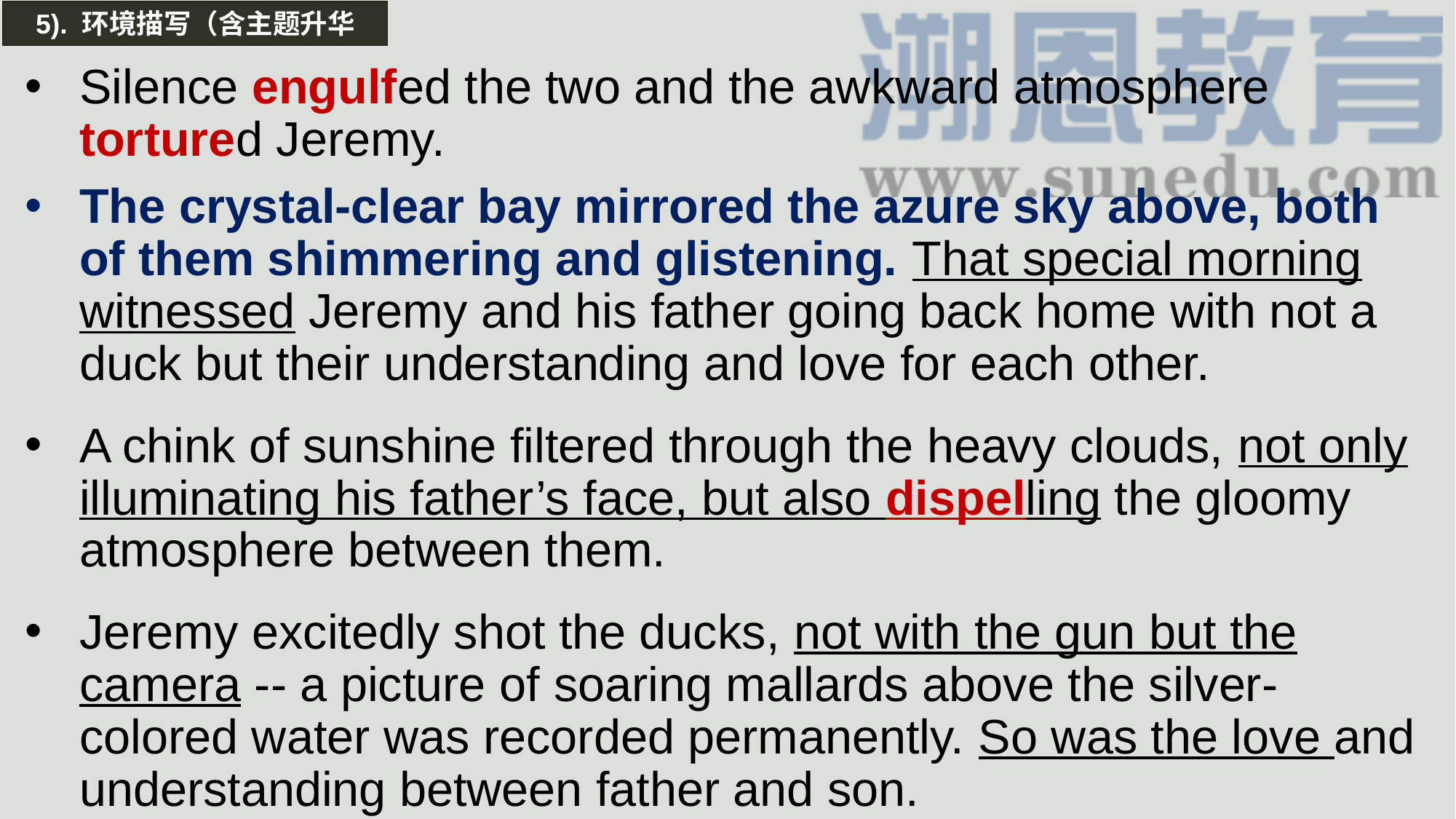

5). 环境描写（含主题升华
Silence engulfed the two and the awkward atmosphere tortured Jeremy.

The crystal-clear bay mirrored the azure sky above, both of them shimmering and glistening. That special morning witnessed Jeremy and his father going back home with not a duck but their understanding and love for each other.

A chink of sunshine filtered through the heavy clouds, not only illuminating his father’s face, but also dispelling the gloomy atmosphere between them.

Jeremy excitedly shot the ducks, not with the gun but the camera -- a picture of soaring mallards above the silver-colored water was recorded permanently. So was the love and understanding between father and son.